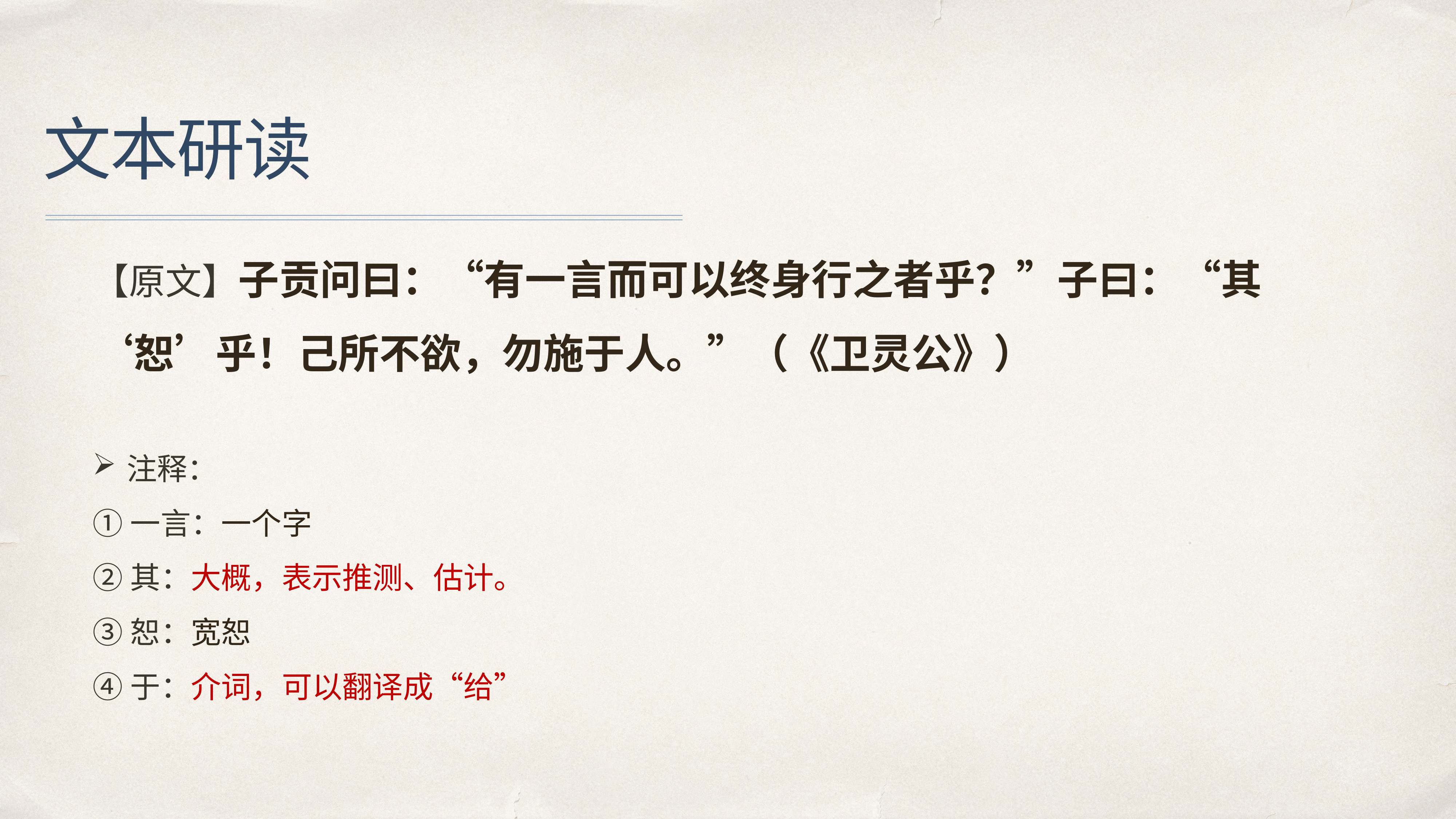

# 文本研读

【原文】子贡问曰：“有一言而可以终身行之者乎？”子曰：“其‘恕’乎！己所不欲，勿施于人。”（《卫灵公》）

注释：
①一言：一个字
②其：大概，表示推测、估计。
③恕：宽恕
④于：介词，可以翻译成“给”